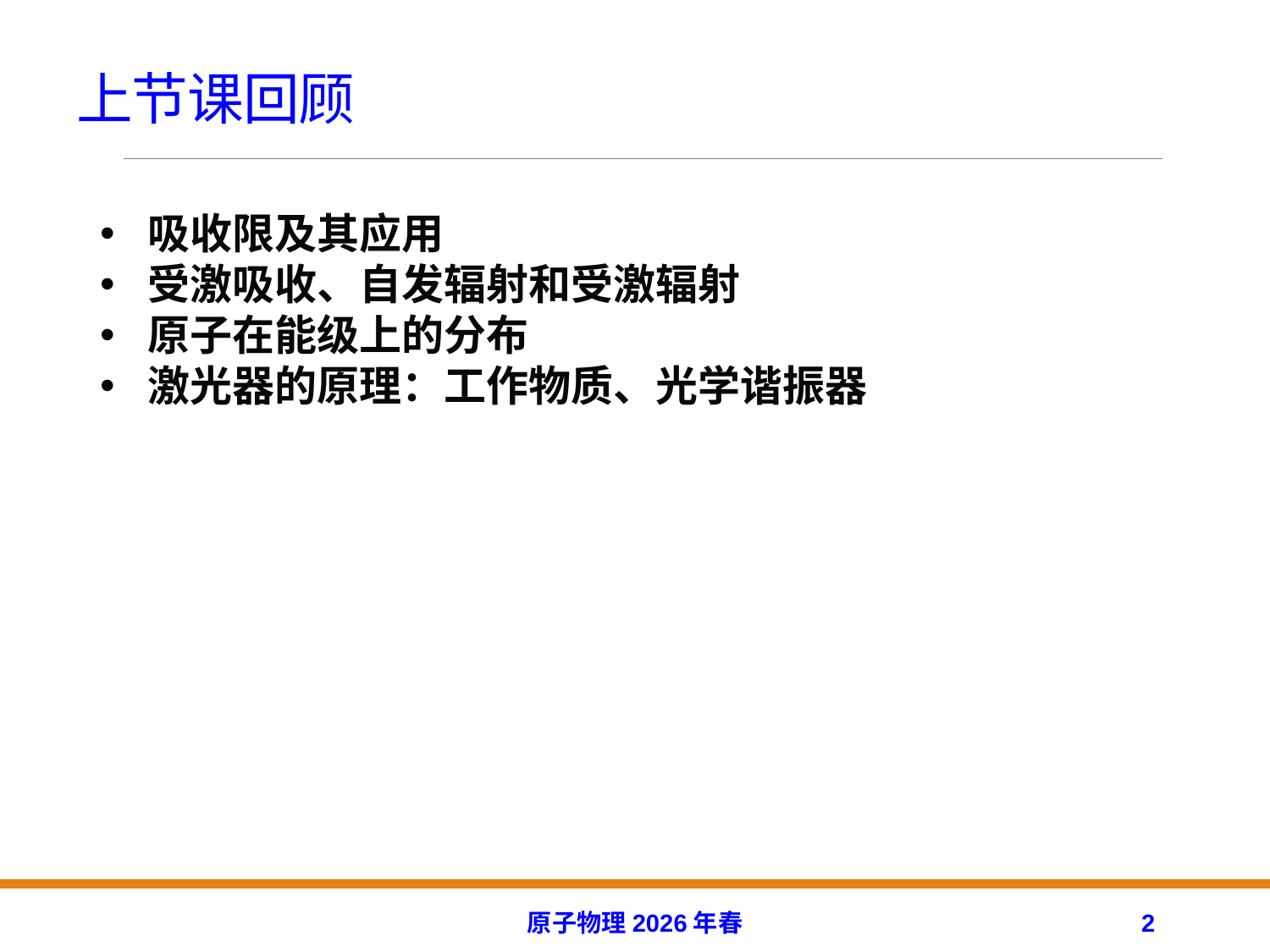

# 上节课回顾
吸收限及其应用
受激吸收、自发辐射和受激辐射
原子在能级上的分布
激光器的原理：工作物质、光学谐振器
原子物理2026年春
2